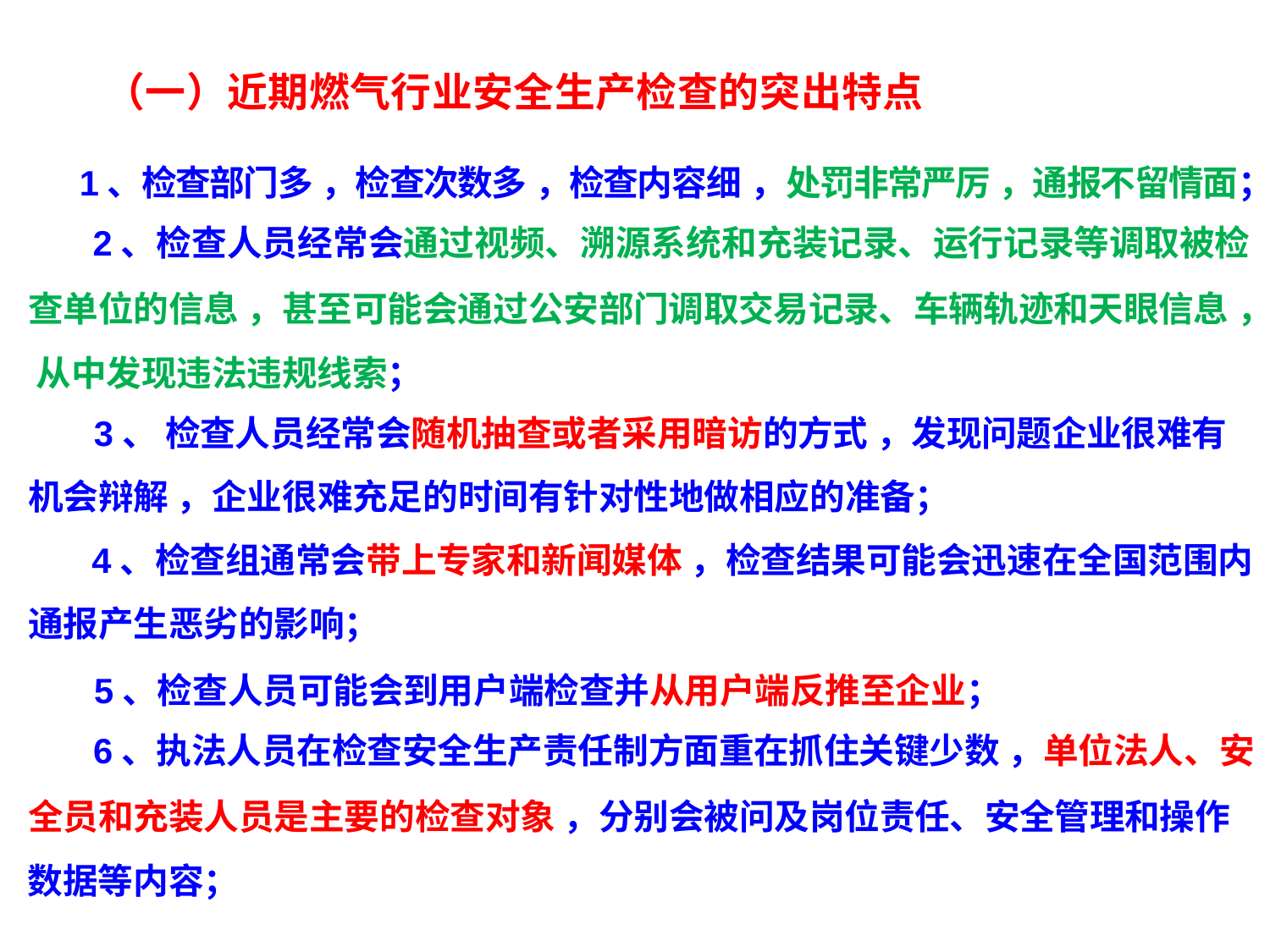

（一）近期燃气行业安全生产检查的突出特点

1、检查部门多 ，检查次数多 ，检查内容细 ，处罚非常严厉 ，通报不留情面；
2、检查人员经常会通过视频、溯源系统和充装记录、运行记录等调取被检
查单位的信息 ，甚至可能会通过公安部门调取交易记录、车辆轨迹和天眼信息 ，  从中发现违法违规线索；
3、 检查人员经常会随机抽查或者采用暗访的方式 ，发现问题企业很难有
机会辩解 ，企业很难充足的时间有针对性地做相应的准备；
4、检查组通常会带上专家和新闻媒体 ，检查结果可能会迅速在全国范围内
通报产生恶劣的影响；
5、检查人员可能会到用户端检查并从用户端反推至企业；
6、执法人员在检查安全生产责任制方面重在抓住关键少数 ，单位法人、安
全员和充装人员是主要的检查对象 ，分别会被问及岗位责任、安全管理和操作     数据等内容；